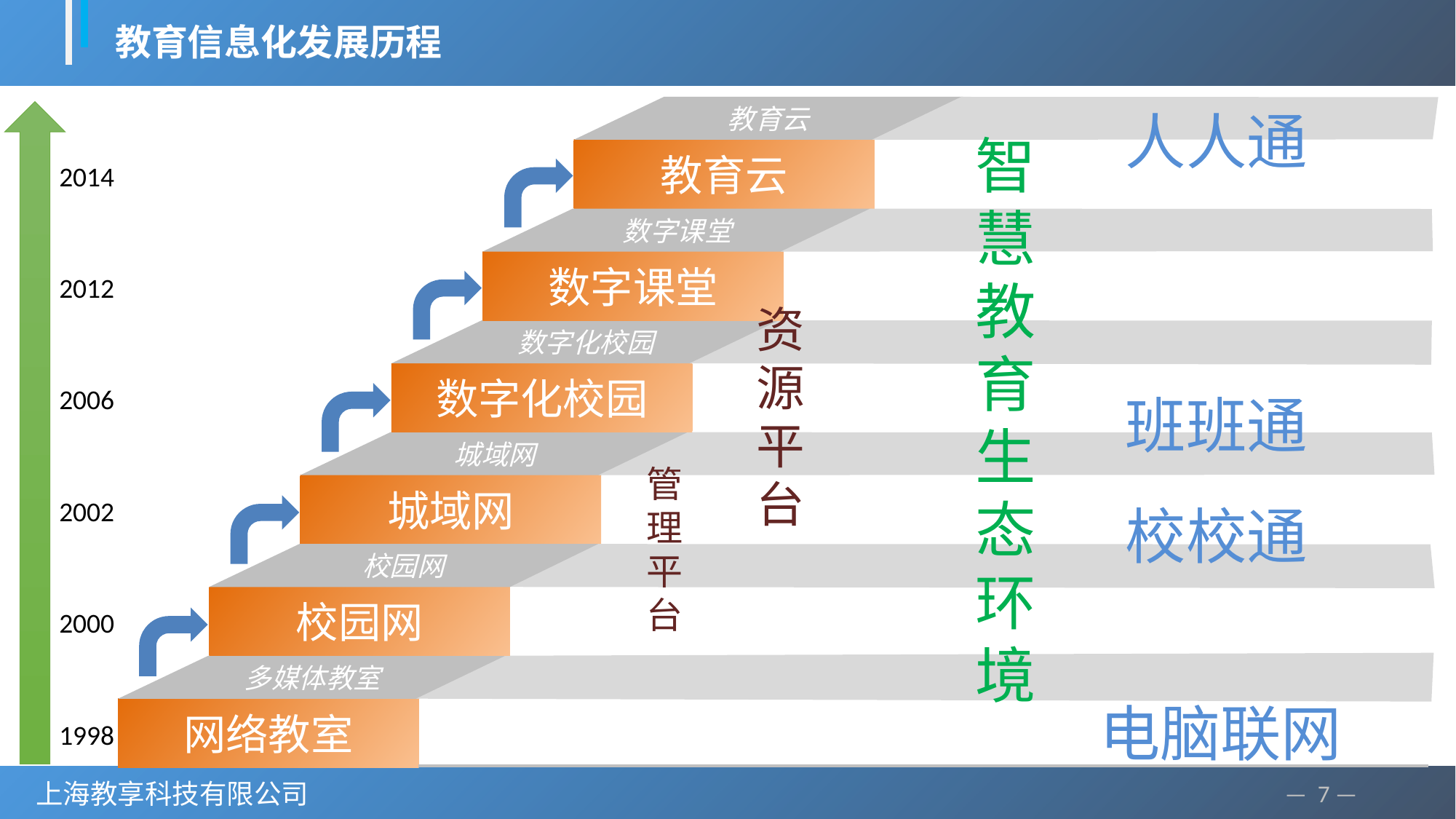

教育信息化发展历程
教育云

教育云
2014

人人通

智慧教育
生态环境
数字课堂

数字课堂
2012

资源平台
数字化校园

数字化校园
2006

班班通
城域网

城域网
2002

管理平台
校校通
校园网

校园网
2000

多媒体教室
网络教室
1998
电脑联网